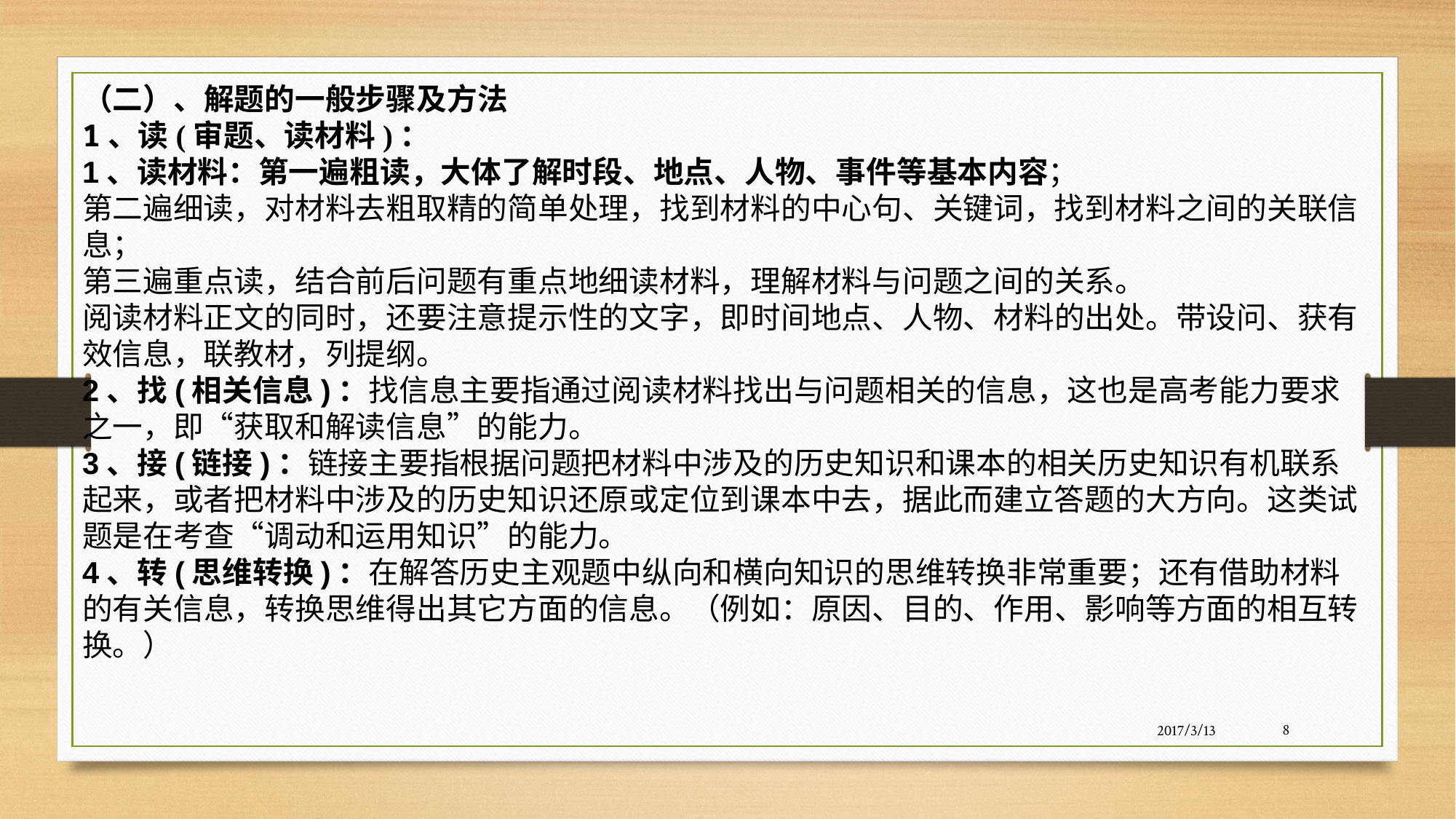

（二）、解题的一般步骤及方法
1、读(审题、读材料)：
1、读材料：第一遍粗读，大体了解时段、地点、人物、事件等基本内容；
第二遍细读，对材料去粗取精的简单处理，找到材料的中心句、关键词，找到材料之间的关联信息；
第三遍重点读，结合前后问题有重点地细读材料，理解材料与问题之间的关系。
阅读材料正文的同时，还要注意提示性的文字，即时间地点、人物、材料的出处。带设问、获有效信息，联教材，列提纲。
2、找(相关信息)：找信息主要指通过阅读材料找出与问题相关的信息，这也是高考能力要求之一，即“获取和解读信息”的能力。
3、接(链接)：链接主要指根据问题把材料中涉及的历史知识和课本的相关历史知识有机联系起来，或者把材料中涉及的历史知识还原或定位到课本中去，据此而建立答题的大方向。这类试题是在考查“调动和运用知识”的能力。
4、转(思维转换)：在解答历史主观题中纵向和横向知识的思维转换非常重要；还有借助材料的有关信息，转换思维得出其它方面的信息。（例如：原因、目的、作用、影响等方面的相互转换。）
2017/3/13
8